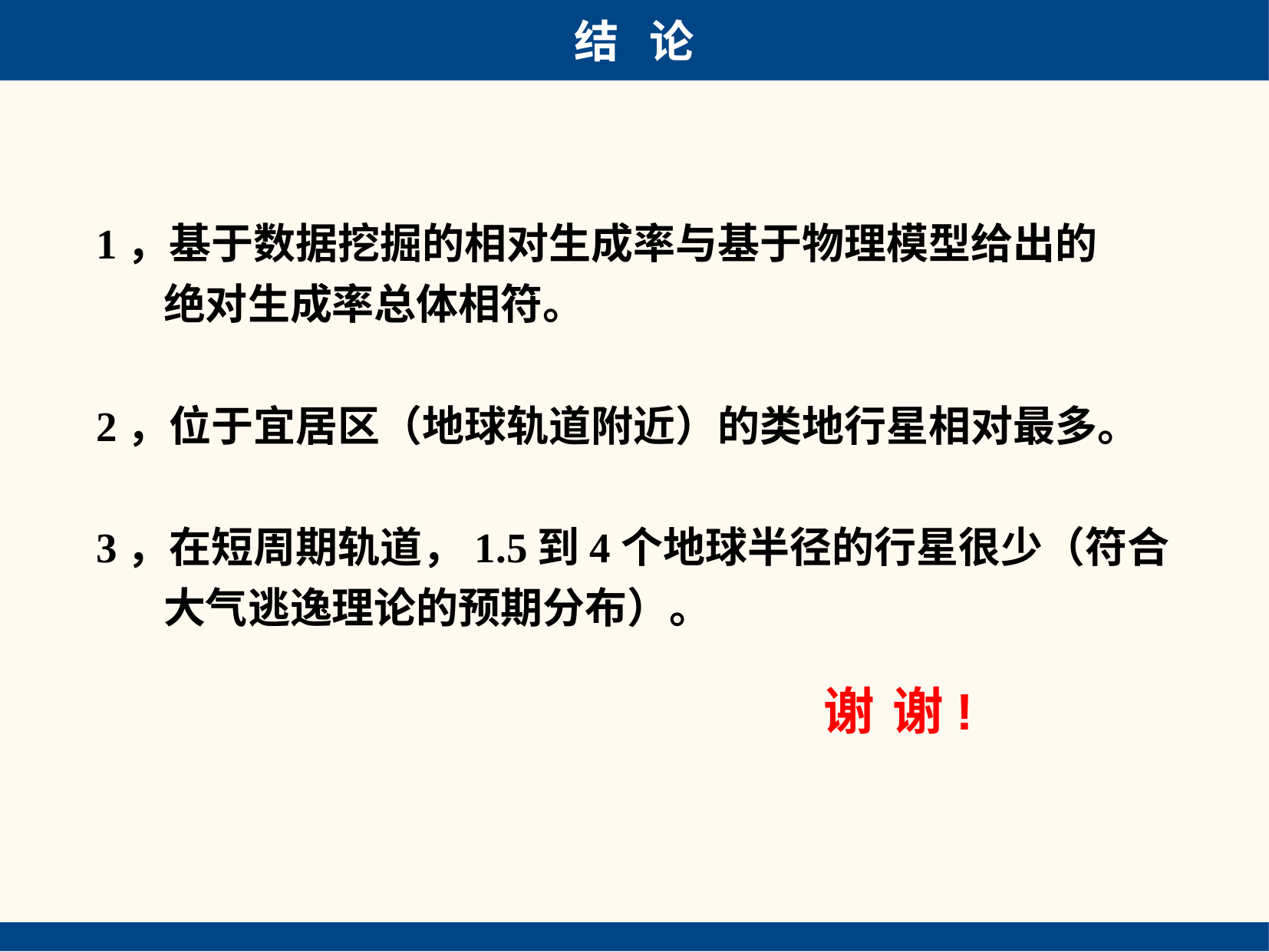

结  论

1，基于数据挖掘的相对生成率与基于物理模型给出的
      绝对生成率总体相符。

2，位于宜居区（地球轨道附近）的类地行星相对最多。

3，在短周期轨道，1.5到4个地球半径的行星很少（符合
      大气逃逸理论的预期分布）。

谢 谢!